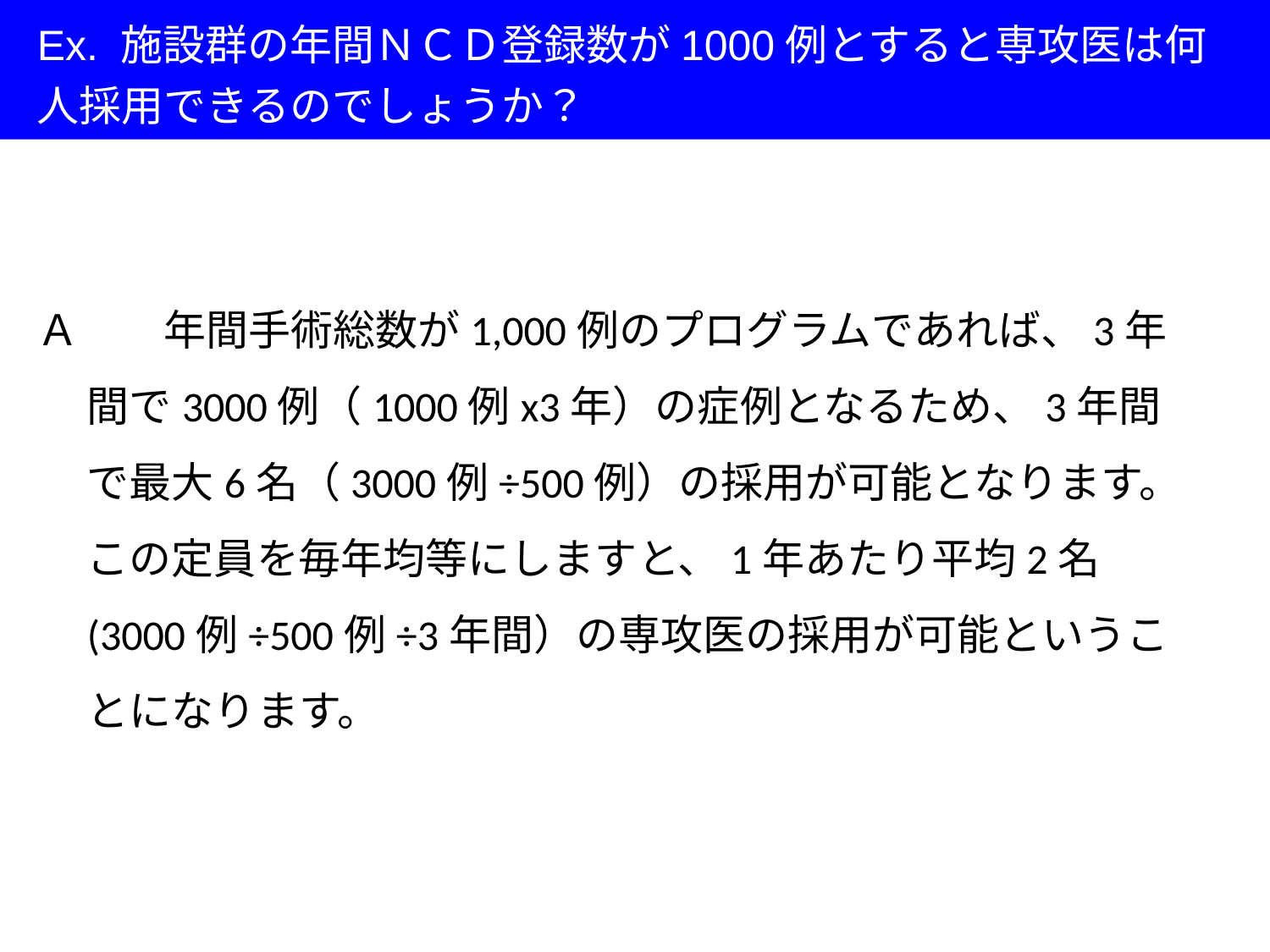

Ex. 施設群の年間ＮＣＤ登録数が1000例とすると専攻医は何人採用できるのでしょうか？

Ａ　　年間手術総数が1,000例のプログラムであれば、3年間で3000例（1000例x3年）の症例となるため、3年間で最大6名（3000例÷500例）の採用が可能となります。この定員を毎年均等にしますと、1年あたり平均2名(3000例÷500例÷3年間）の専攻医の採用が可能ということになります。